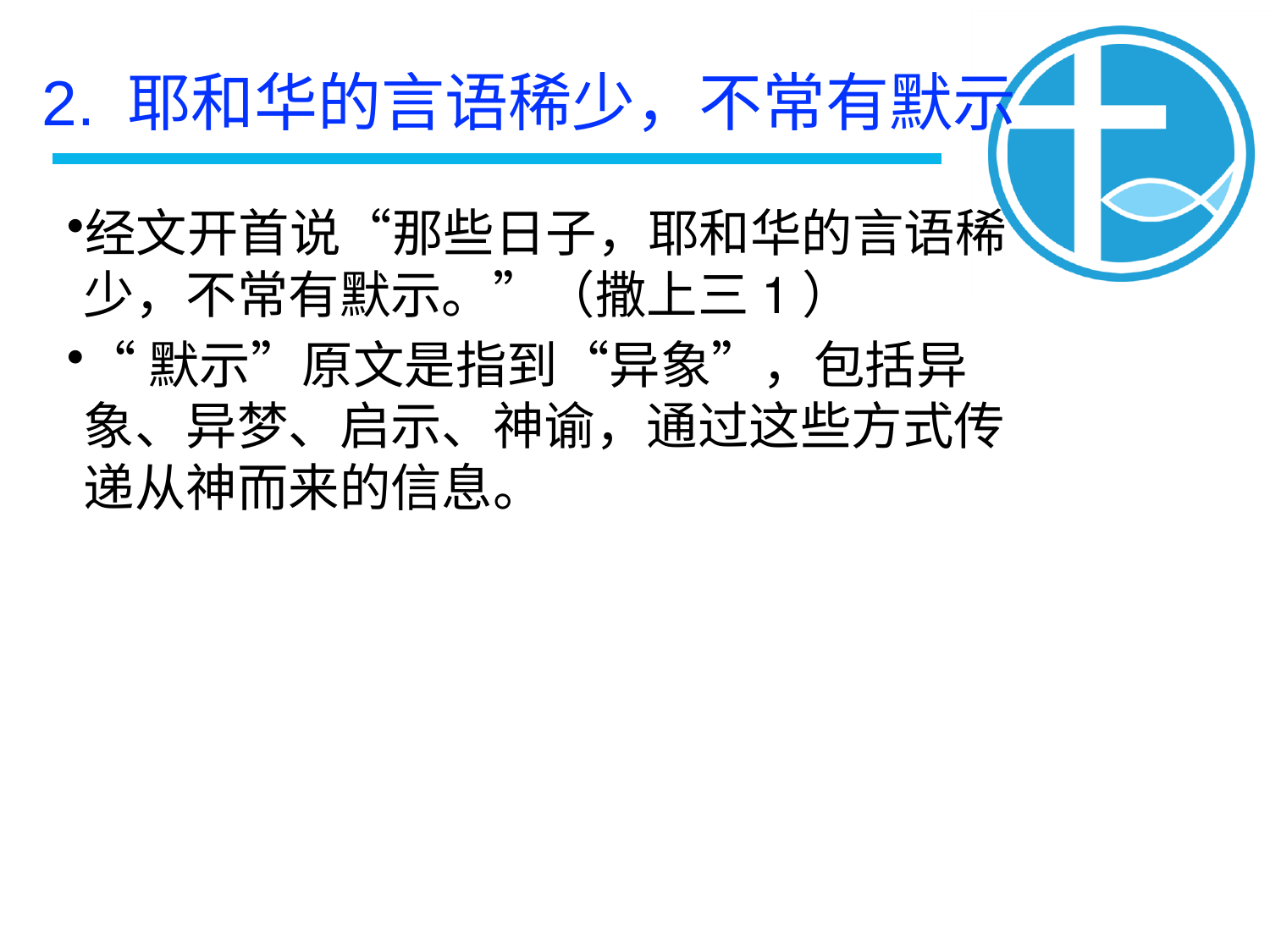

2. 耶和华的言语稀少，不常有默示
经文开首说“那些日子，耶和华的言语稀少，不常有默示。”（撒上三1）
“默示”原文是指到“异象”，包括异象、异梦、启示、神谕，通过这些方式传递从神而来的信息。